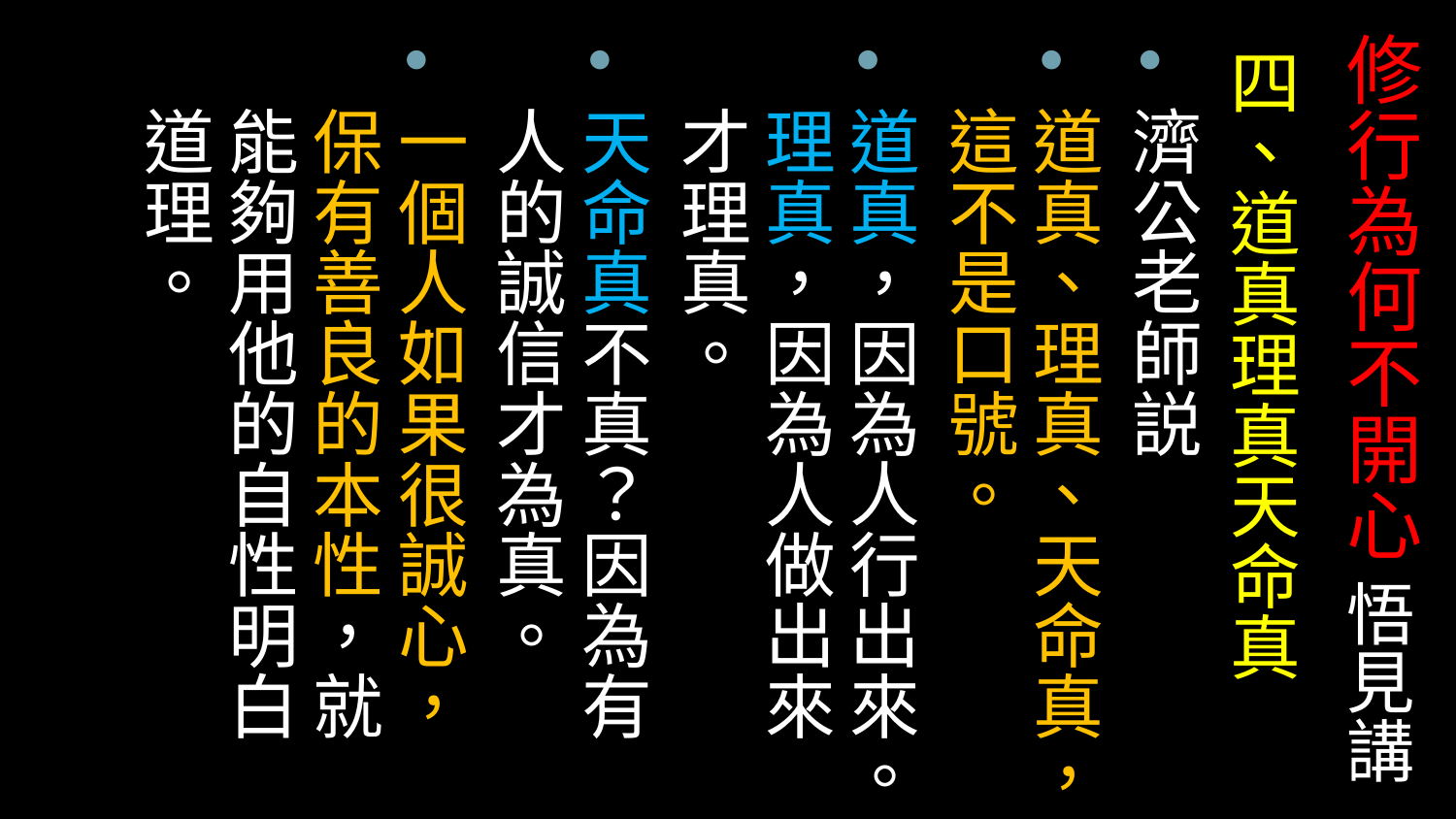

# 修行為何不開心 悟見講
四、道真理真天命真
濟公老師説
道真、理真、天命真，這不是口號。
道真，因為人行出來。理真，因為人做出來才理真。
天命真不真？因為有人的誠信才為真。
一個人如果很誠心，保有善良的本性，就能夠用他的自性明白道理。